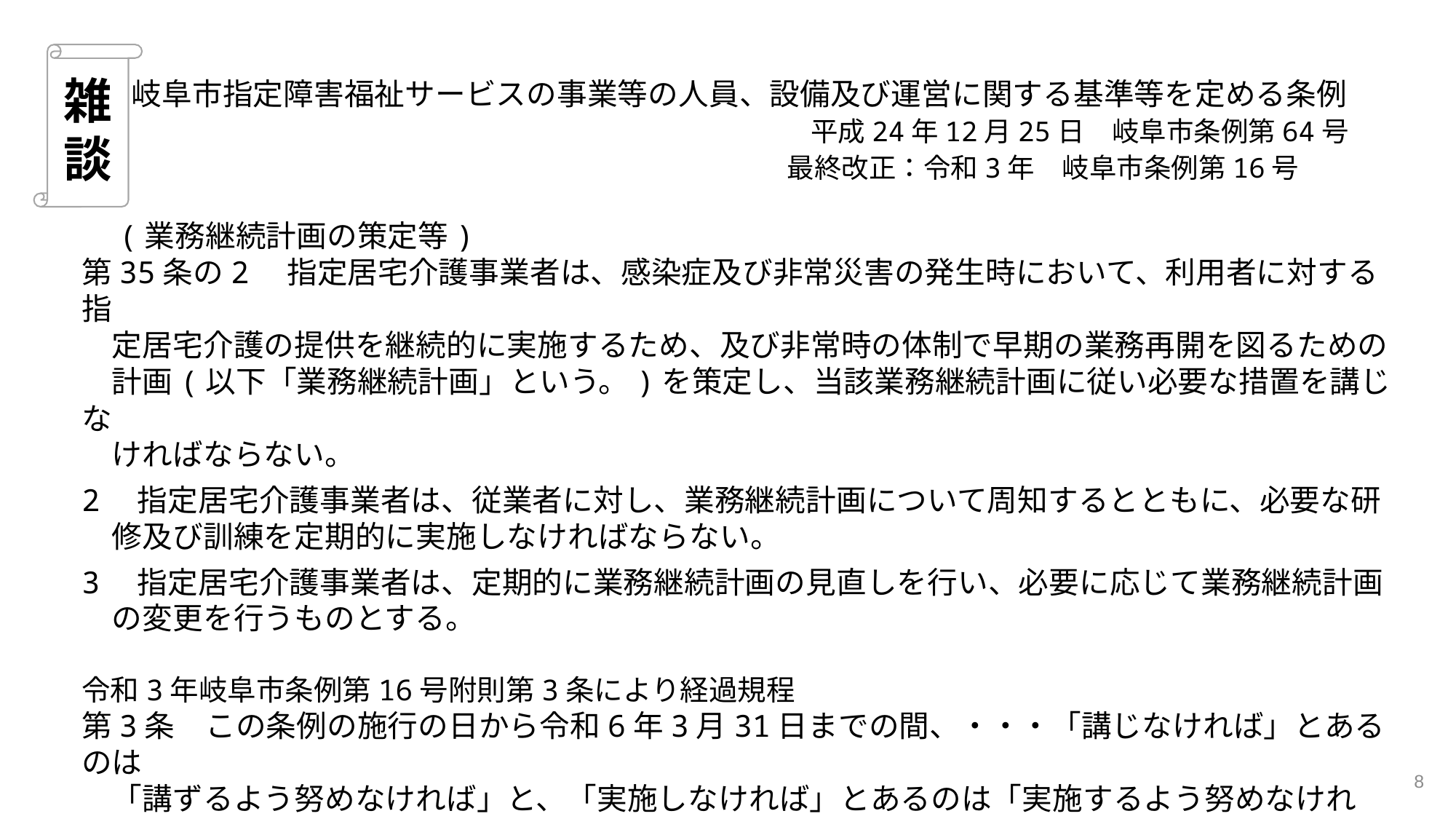

雑談
岐阜市指定障害福祉サービスの事業等の人員、設備及び運営に関する基準等を定める条例
　　　　　　　　　　　　　　　　　　　　　　　　平成24年12月25日　岐阜市条例第64号
　　　　　　　　　　　　　　　　　　　　　　　 最終改正：令和3年　岐阜市条例第16号

　(業務継続計画の策定等)
第35条の2　指定居宅介護事業者は、感染症及び非常災害の発生時において、利用者に対する指
　定居宅介護の提供を継続的に実施するため、及び非常時の体制で早期の業務再開を図るための
　計画(以下「業務継続計画」という。)を策定し、当該業務継続計画に従い必要な措置を講じな
　ければならない。

2　指定居宅介護事業者は、従業者に対し、業務継続計画について周知するとともに、必要な研
　修及び訓練を定期的に実施しなければならない。

3　指定居宅介護事業者は、定期的に業務継続計画の見直しを行い、必要に応じて業務継続計画
　の変更を行うものとする。

令和3年岐阜市条例第16号附則第3条により経過規程
第3条　この条例の施行の日から令和6年3月31日までの間、・・・「講じなければ」とあるのは
　「講ずるよう努めなければ」と、「実施しなければ」とあるのは「実施するよう努めなけれ
　ば」と、「行う」とあるのは「行うよう努める」とする。
8